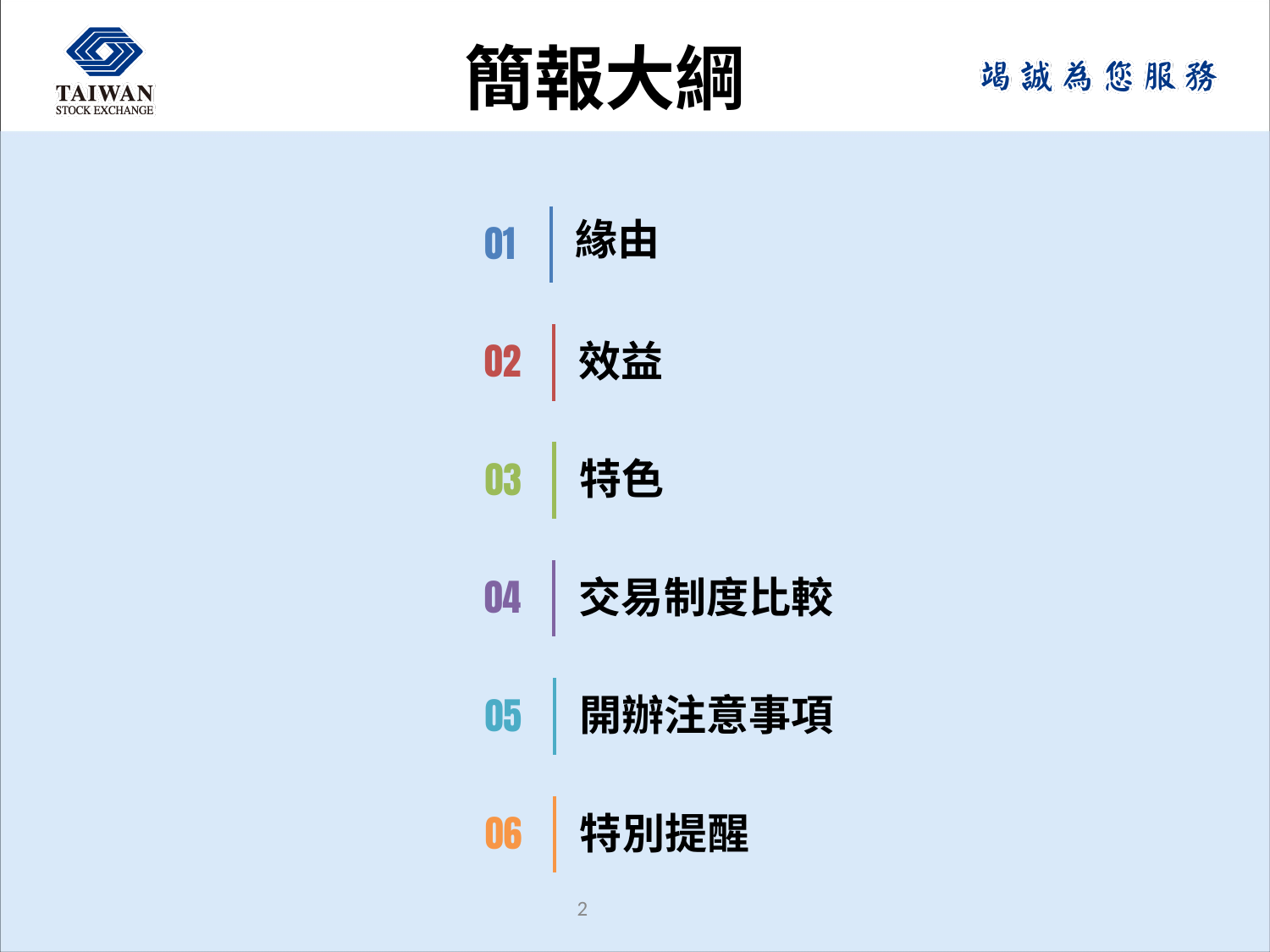

簡報大綱
01
緣由
02
效益
03
特色
04
交易制度比較
05
開辦注意事項
06
特別提醒
2